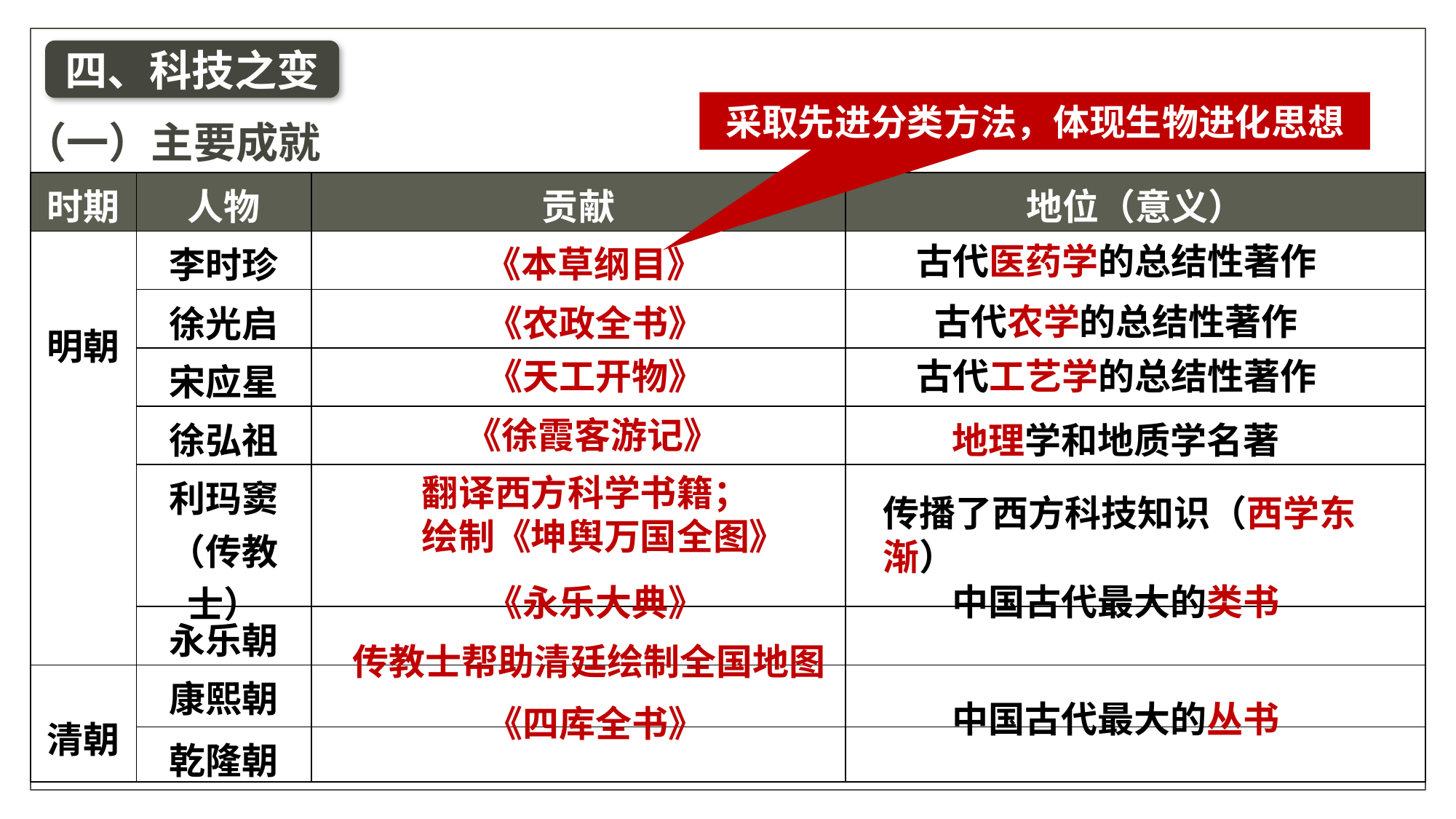

四、科技之变
采取先进分类方法，体现生物进化思想
（一）主要成就
| 时期 | 人物 | 贡献 | 地位（意义） |
| --- | --- | --- | --- |
| 明朝 | 李时珍 |  |  |
|  | 徐光启 |  |  |
|  | 宋应星 |  |  |
|  | 徐弘祖 |  |  |
|  | 利玛窦（传教士） |  |  |
|  | 永乐朝 |  |  |
| 清朝 | 康熙朝 |  |  |
|  | 乾隆朝 |  |  |
古代医药学的总结性著作
《本草纲目》
古代农学的总结性著作
《农政全书》
《天工开物》
古代工艺学的总结性著作
《徐霞客游记》
地理学和地质学名著
翻译西方科学书籍；
绘制《坤舆万国全图》
传播了西方科技知识（西学东渐）
中国古代最大的类书
《永乐大典》
传教士帮助清廷绘制全国地图
中国古代最大的丛书
《四库全书》